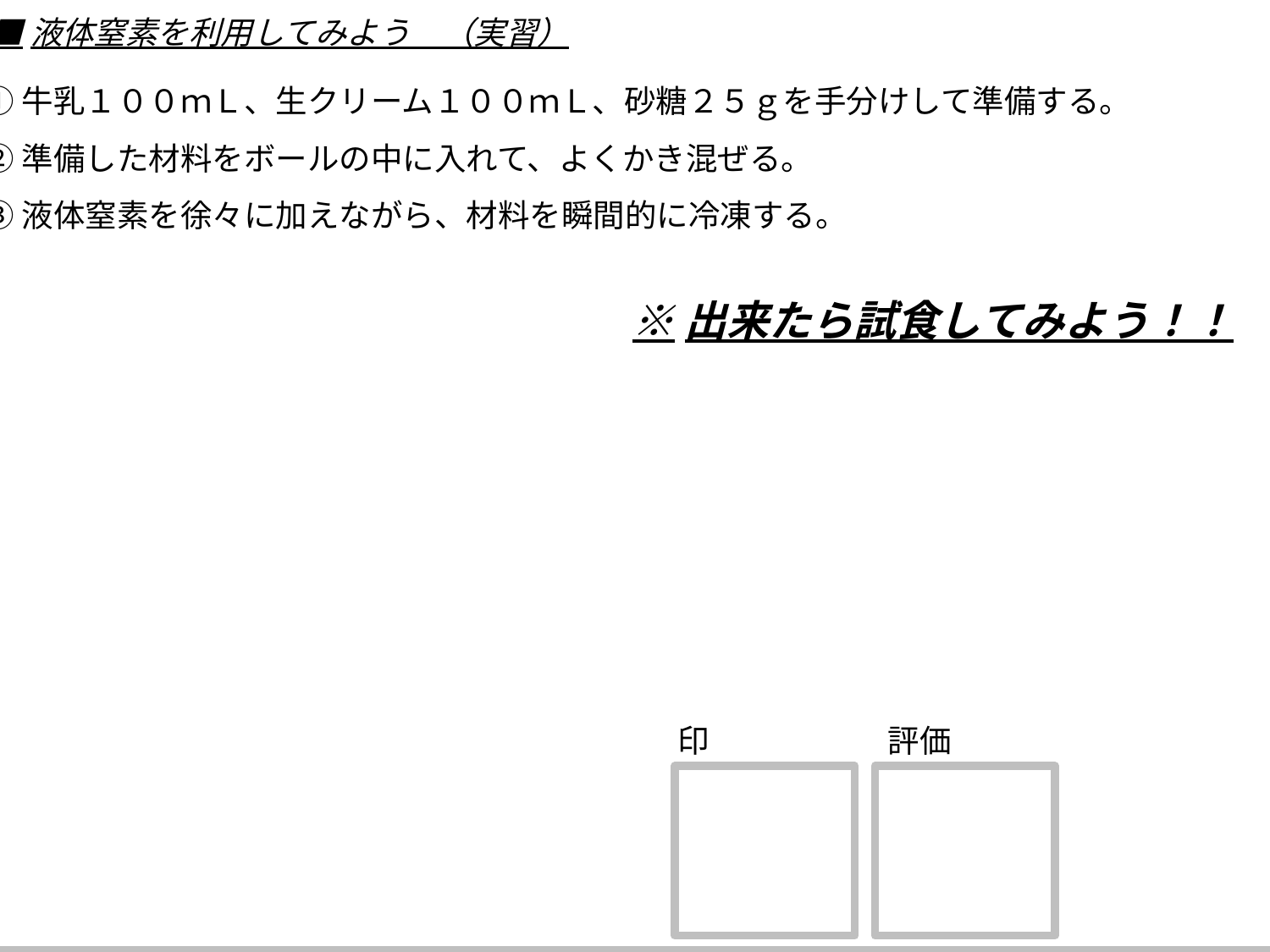

■液体窒素を利用してみよう　（実習）
①牛乳１００ｍＬ、生クリーム１００ｍＬ、砂糖２５ｇを手分けして準備する。
②準備した材料をボールの中に入れて、よくかき混ぜる。
③液体窒素を徐々に加えながら、材料を瞬間的に冷凍する。
※出来たら試食してみよう！！
印
評価